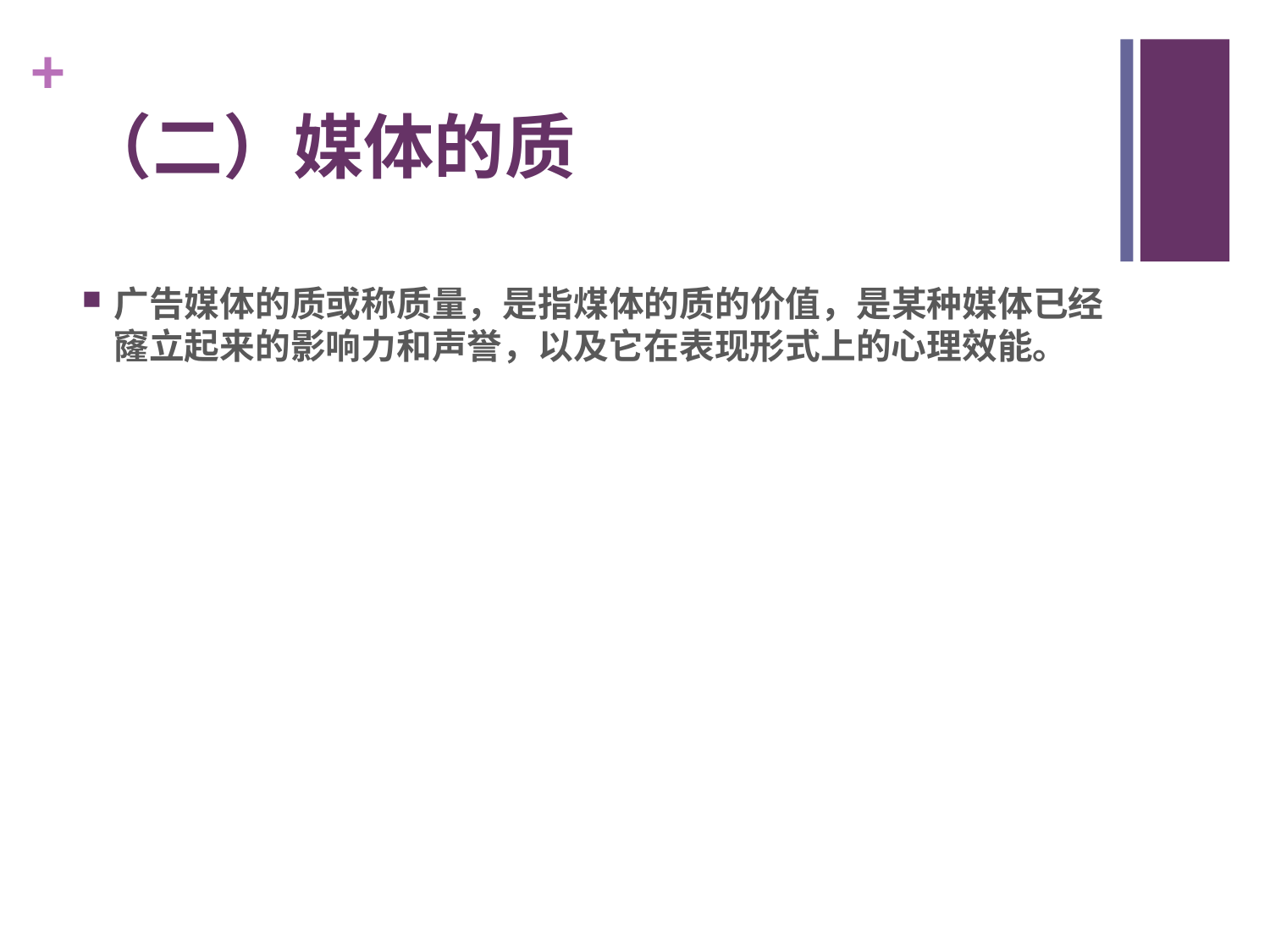

# （二）媒体的质
广告媒体的质或称质量，是指煤体的质的价值，是某种媒体已经窿立起来的影响力和声誉，以及它在表现形式上的心理效能。